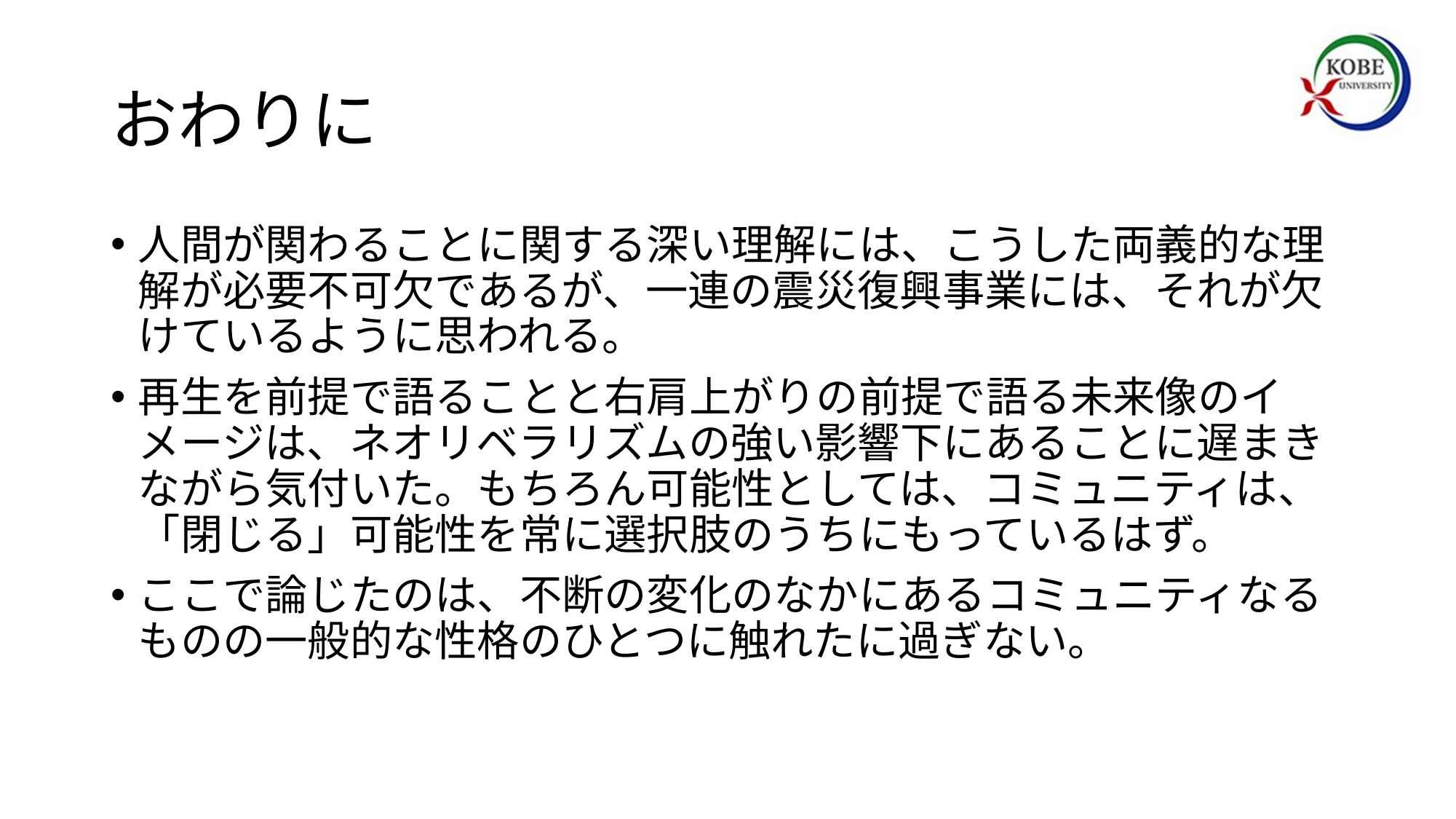

# おわりに
人間が関わることに関する深い理解には、こうした両義的な理解が必要不可欠であるが、一連の震災復興事業には、それが欠けているように思われる。
再生を前提で語ることと右肩上がりの前提で語る未来像のイメージは、ネオリベラリズムの強い影響下にあることに遅まきながら気付いた。もちろん可能性としては、コミュニティは、「閉じる」可能性を常に選択肢のうちにもっているはず。
ここで論じたのは、不断の変化のなかにあるコミュニティなるものの一般的な性格のひとつに触れたに過ぎない。